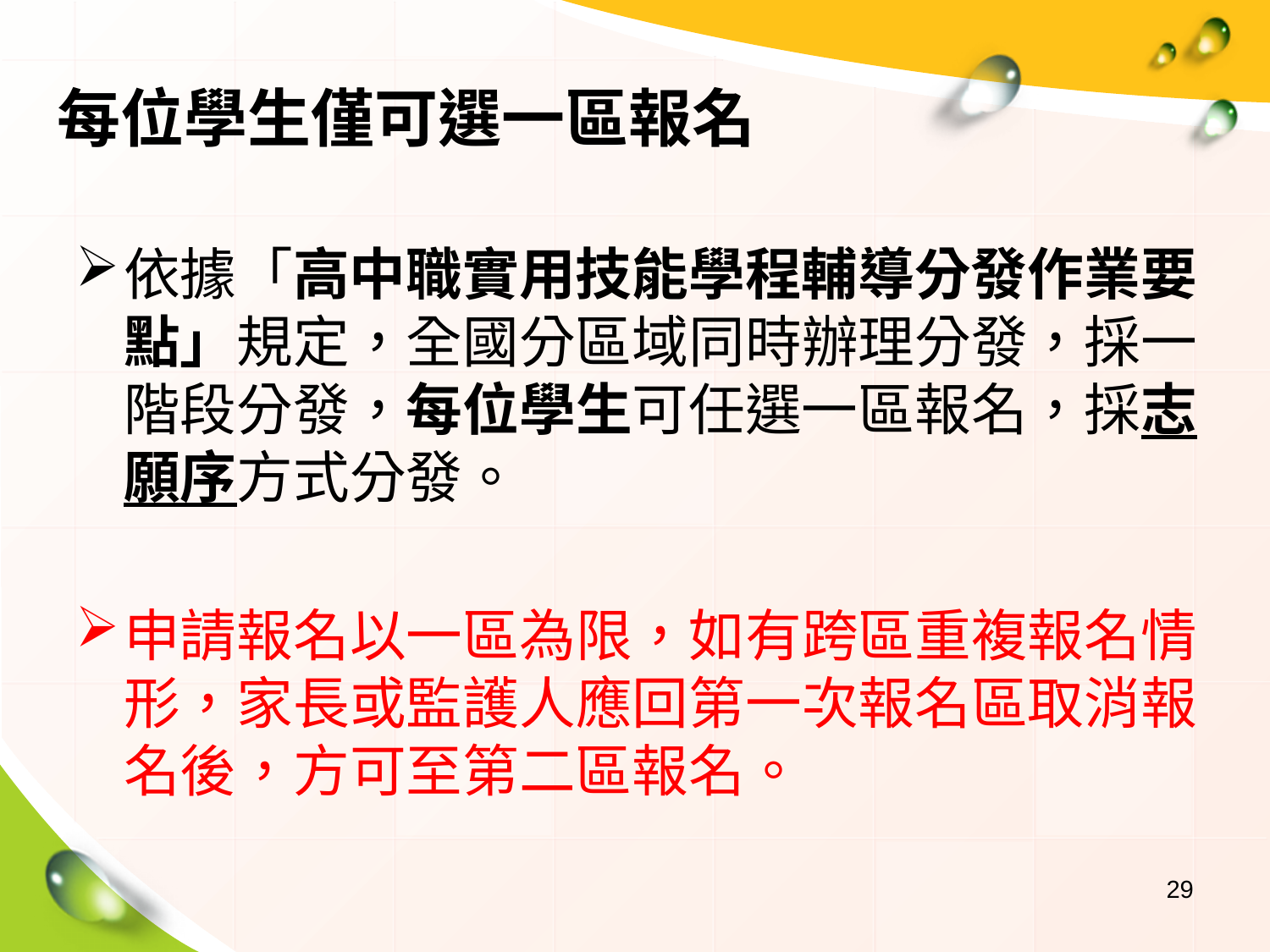

每位學生僅可選一區報名
依據「高中職實用技能學程輔導分發作業要點」規定，全國分區域同時辦理分發，採一階段分發，每位學生可任選一區報名，採志願序方式分發。

申請報名以一區為限，如有跨區重複報名情形，家長或監護人應回第一次報名區取消報名後，方可至第二區報名。

29